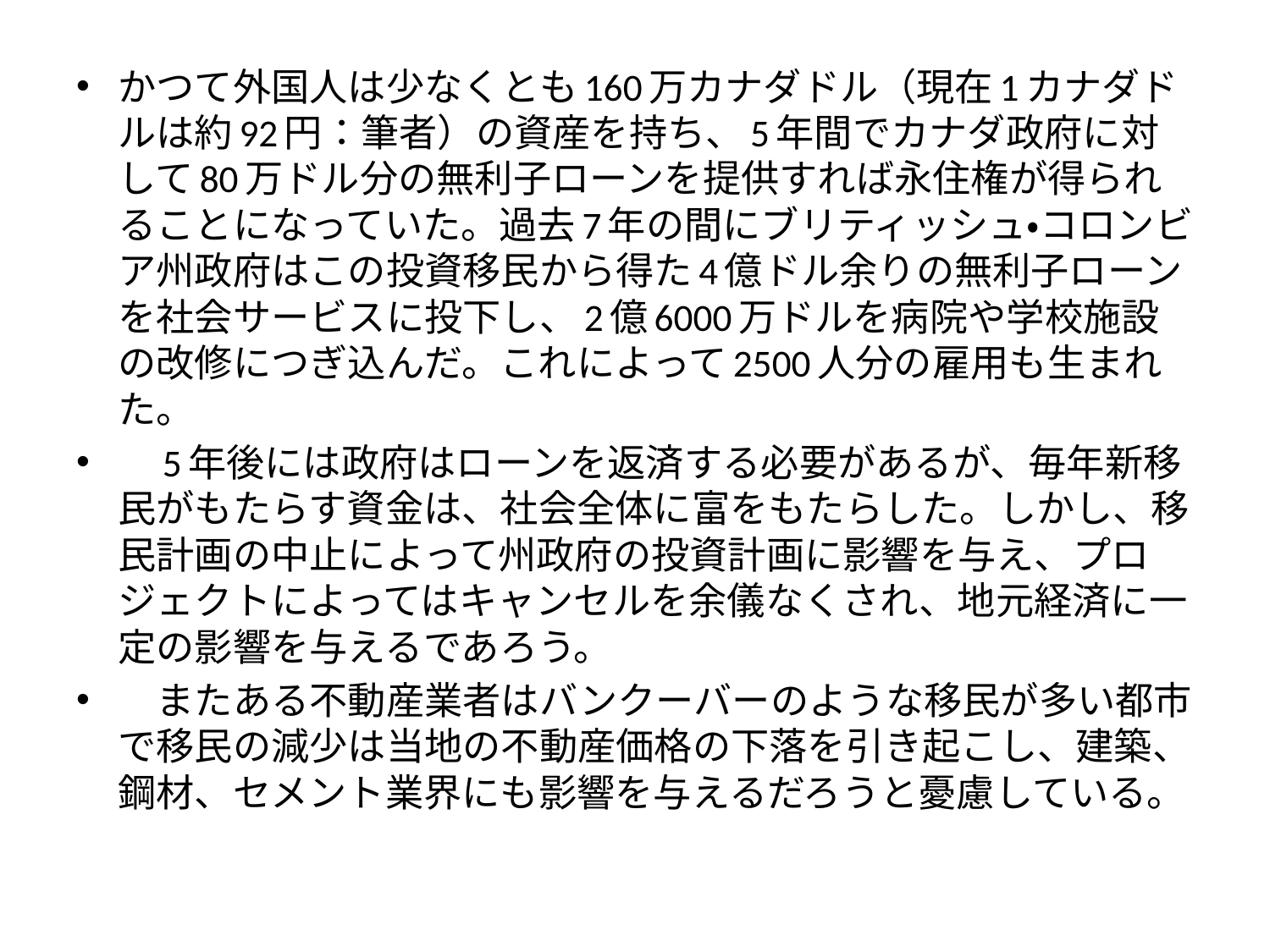

かつて外国人は少なくとも160万カナダドル（現在1カナダドルは約92円：筆者）の資産を持ち、5年間でカナダ政府に対して80万ドル分の無利子ローンを提供すれば永住権が得られることになっていた。過去7年の間にブリティッシュ・コロンビア州政府はこの投資移民から得た4億ドル余りの無利子ローンを社会サービスに投下し、2億6000万ドルを病院や学校施設の改修につぎ込んだ。これによって2500人分の雇用も生まれた。
　5年後には政府はローンを返済する必要があるが、毎年新移民がもたらす資金は、社会全体に富をもたらした。しかし、移民計画の中止によって州政府の投資計画に影響を与え、プロジェクトによってはキャンセルを余儀なくされ、地元経済に一定の影響を与えるであろう。
　またある不動産業者はバンクーバーのような移民が多い都市で移民の減少は当地の不動産価格の下落を引き起こし、建築、鋼材、セメント業界にも影響を与えるだろうと憂慮している。